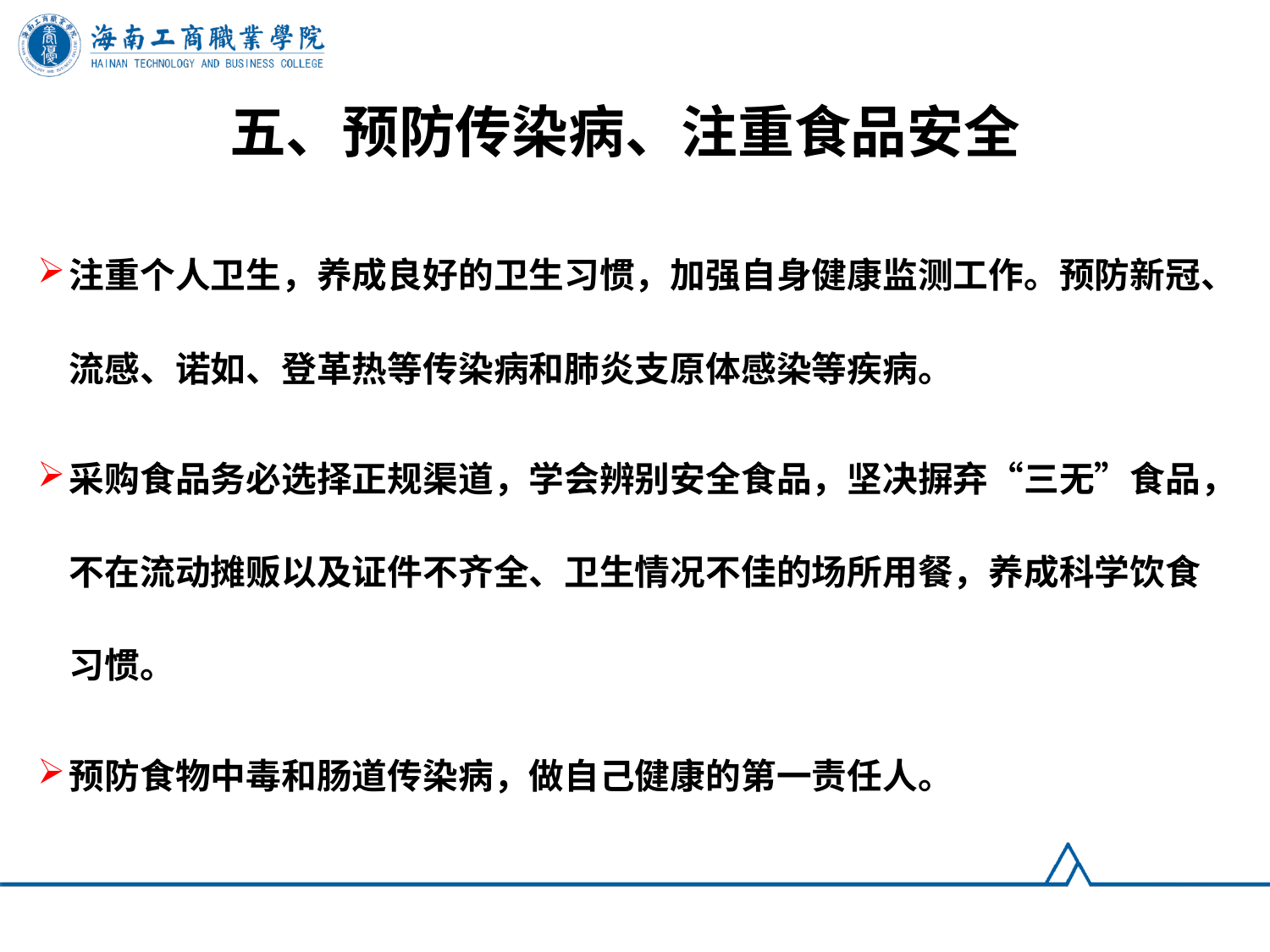

五、预防传染病、注重食品安全
注重个人卫生，养成良好的卫生习惯，加强自身健康监测工作。预防新冠、流感、诺如、登革热等传染病和肺炎支原体感染等疾病。
采购食品务必选择正规渠道，学会辨别安全食品，坚决摒弃“三无”食品，不在流动摊贩以及证件不齐全、卫生情况不佳的场所用餐，养成科学饮食习惯。
预防食物中毒和肠道传染病，做自己健康的第一责任人。